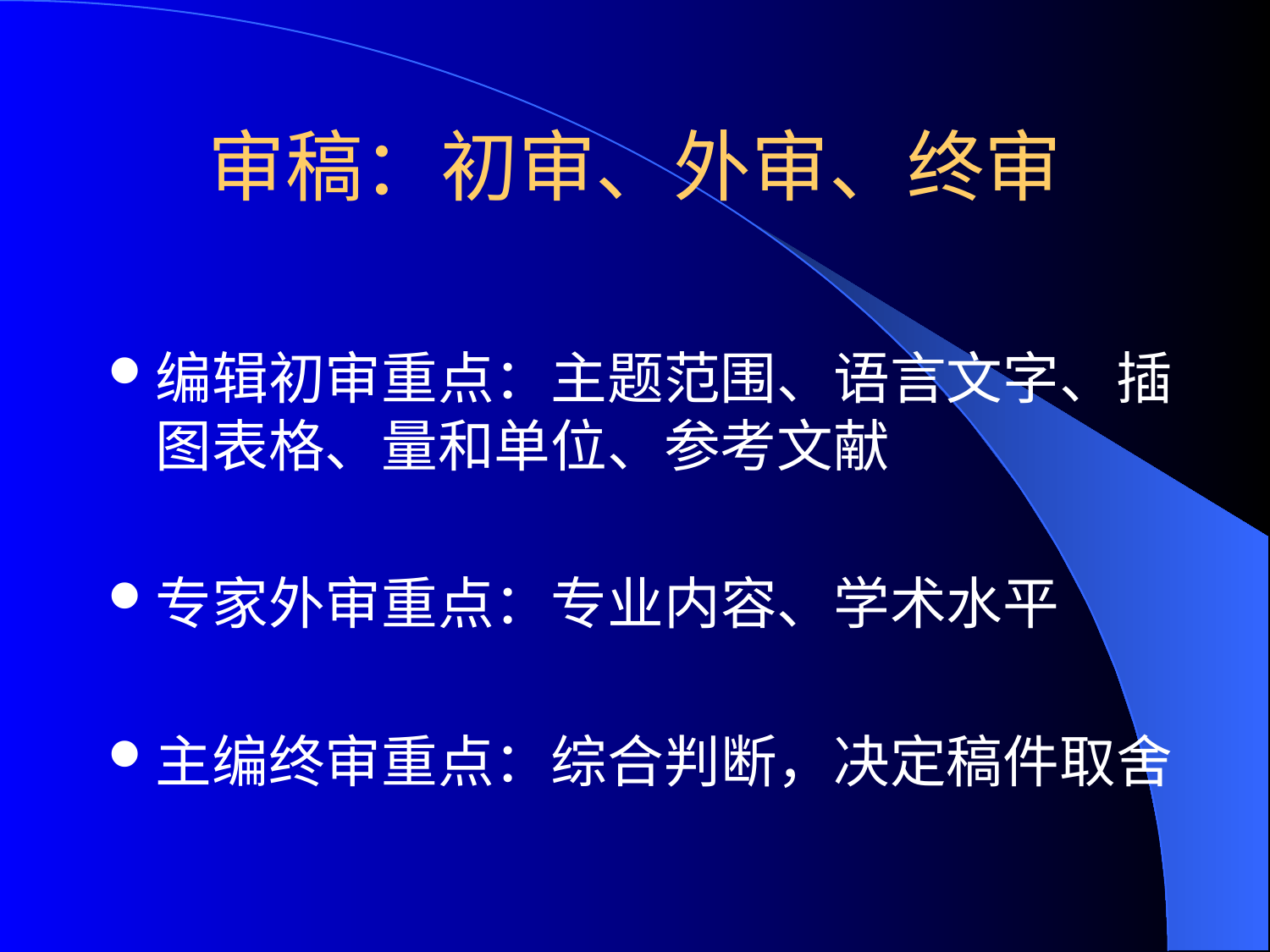

# 审稿：初审、外审、终审
编辑初审重点：主题范围、语言文字、插图表格、量和单位、参考文献

专家外审重点：专业内容、学术水平

主编终审重点：综合判断，决定稿件取舍